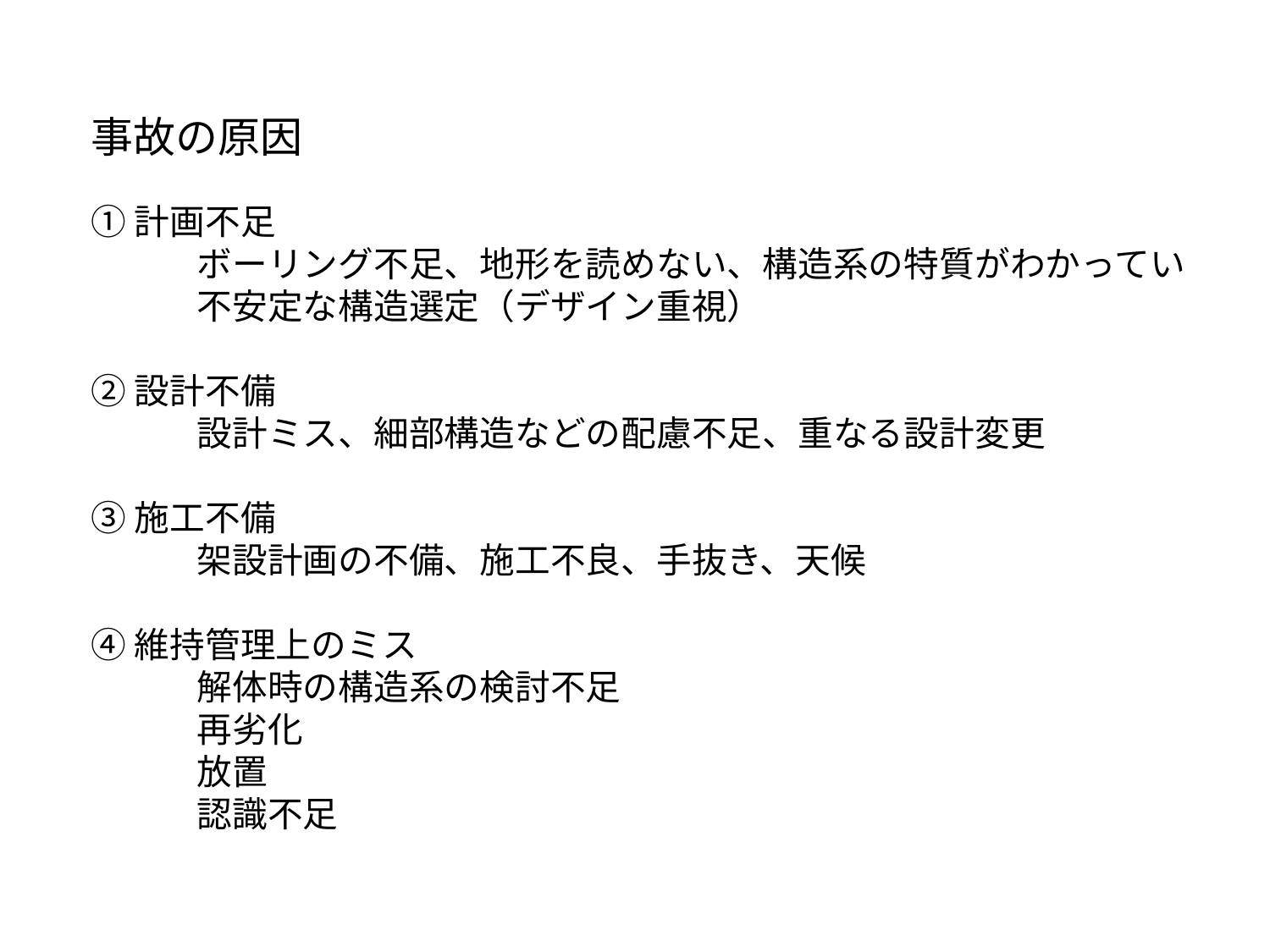

事故の原因

①計画不足
　　　ボーリング不足、地形を読めない、構造系の特質がわかってい
　　　不安定な構造選定（デザイン重視）

②設計不備
　　　設計ミス、細部構造などの配慮不足、重なる設計変更

③施工不備
　　　架設計画の不備、施工不良、手抜き、天候

④維持管理上のミス
　　　解体時の構造系の検討不足
　　　再劣化
　　　放置
　　　認識不足